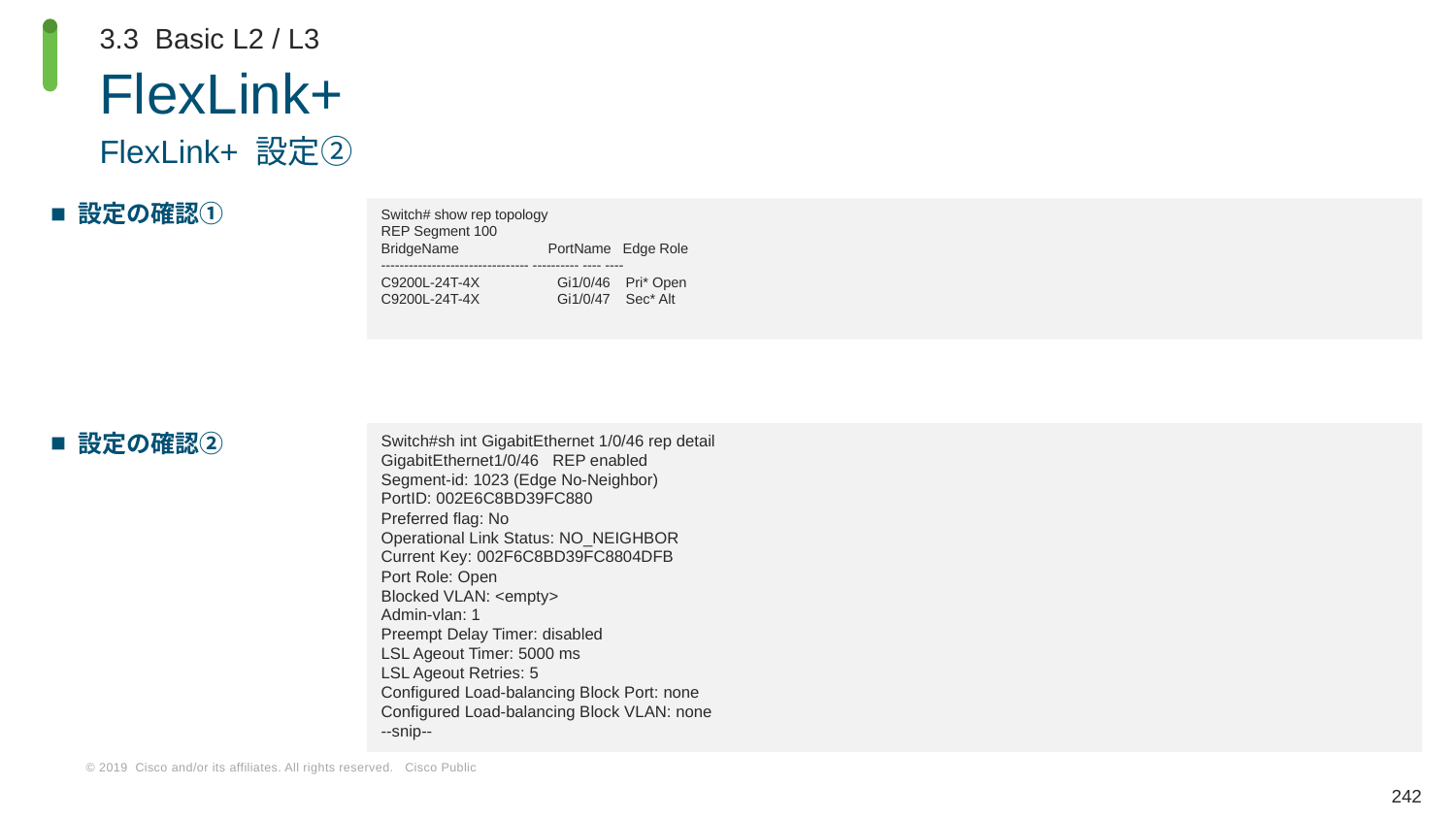

3.3  Basic L2 / L3
# FlexLink+
FlexLink+ 設定②
設定の確認①
Switch# show rep topology
REP Segment 100
BridgeName                       PortName   Edge Role
-------------------------------- ---------- ---- ----
C9200L-24T-4X                    Gi1/0/46    Pri* Open
C9200L-24T-4X                    Gi1/0/47    Sec* Alt
設定の確認②
Switch#sh int GigabitEthernet 1/0/46 rep detail
GigabitEthernet1/0/46   REP enabled
Segment-id: 1023 (Edge No-Neighbor)
PortID: 002E6C8BD39FC880
Preferred flag: No
Operational Link Status: NO_NEIGHBOR
Current Key: 002F6C8BD39FC8804DFB
Port Role: Open
Blocked VLAN: <empty>
Admin-vlan: 1
Preempt Delay Timer: disabled
LSL Ageout Timer: 5000 ms
LSL Ageout Retries: 5
Configured Load-balancing Block Port: none
Configured Load-balancing Block VLAN: none
--snip--

242